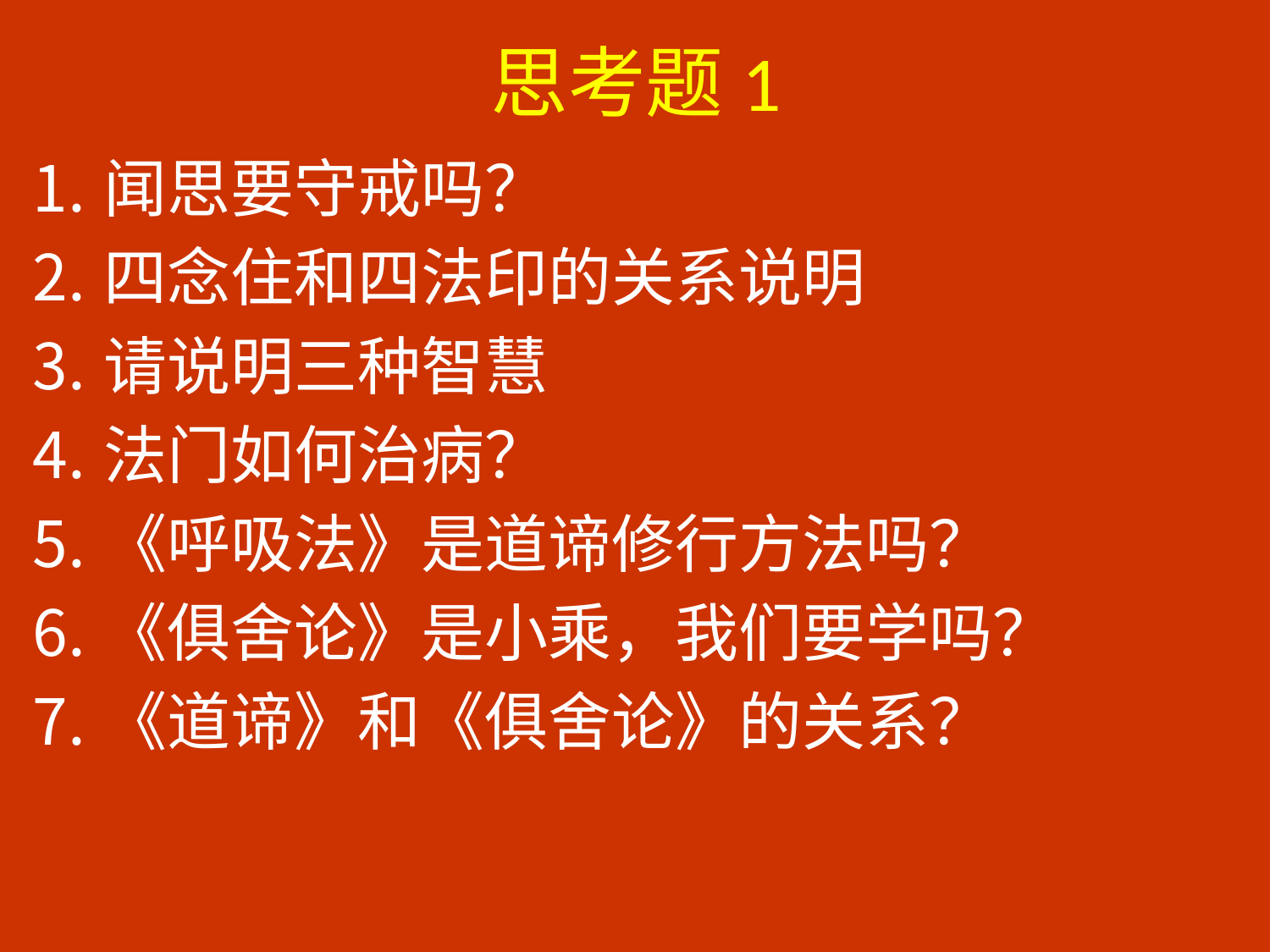

# 思考题1
闻思要守戒吗？
四念住和四法印的关系说明
请说明三种智慧
法门如何治病？
《呼吸法》是道谛修行方法吗？
《俱舍论》是小乘，我们要学吗？
《道谛》和《俱舍论》的关系？